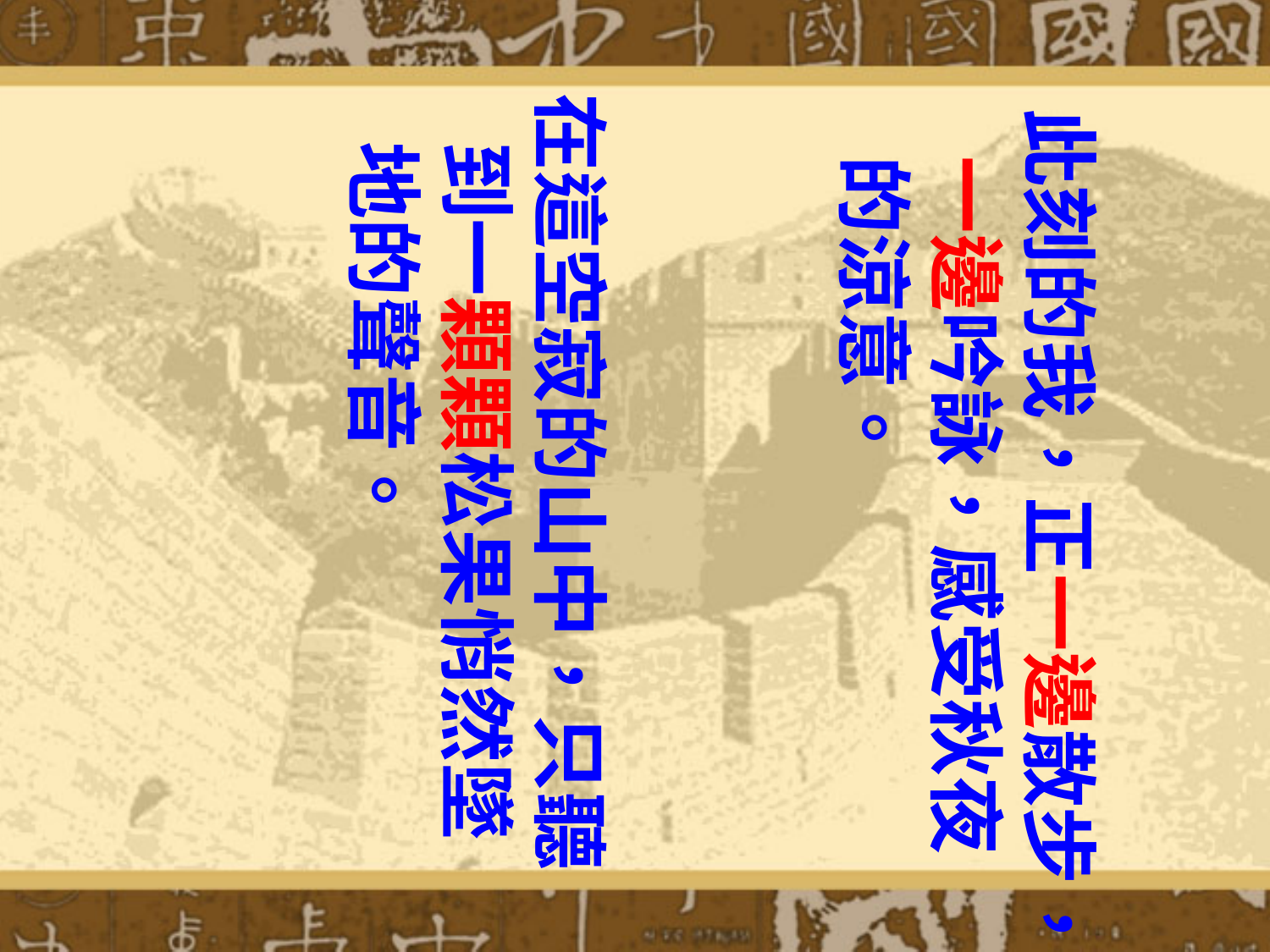

在這空寂的山中，只聽到一顆顆松果悄然墜地的聲音。
此刻的我，正一邊散步，一邊吟詠，感受秋夜的涼意。